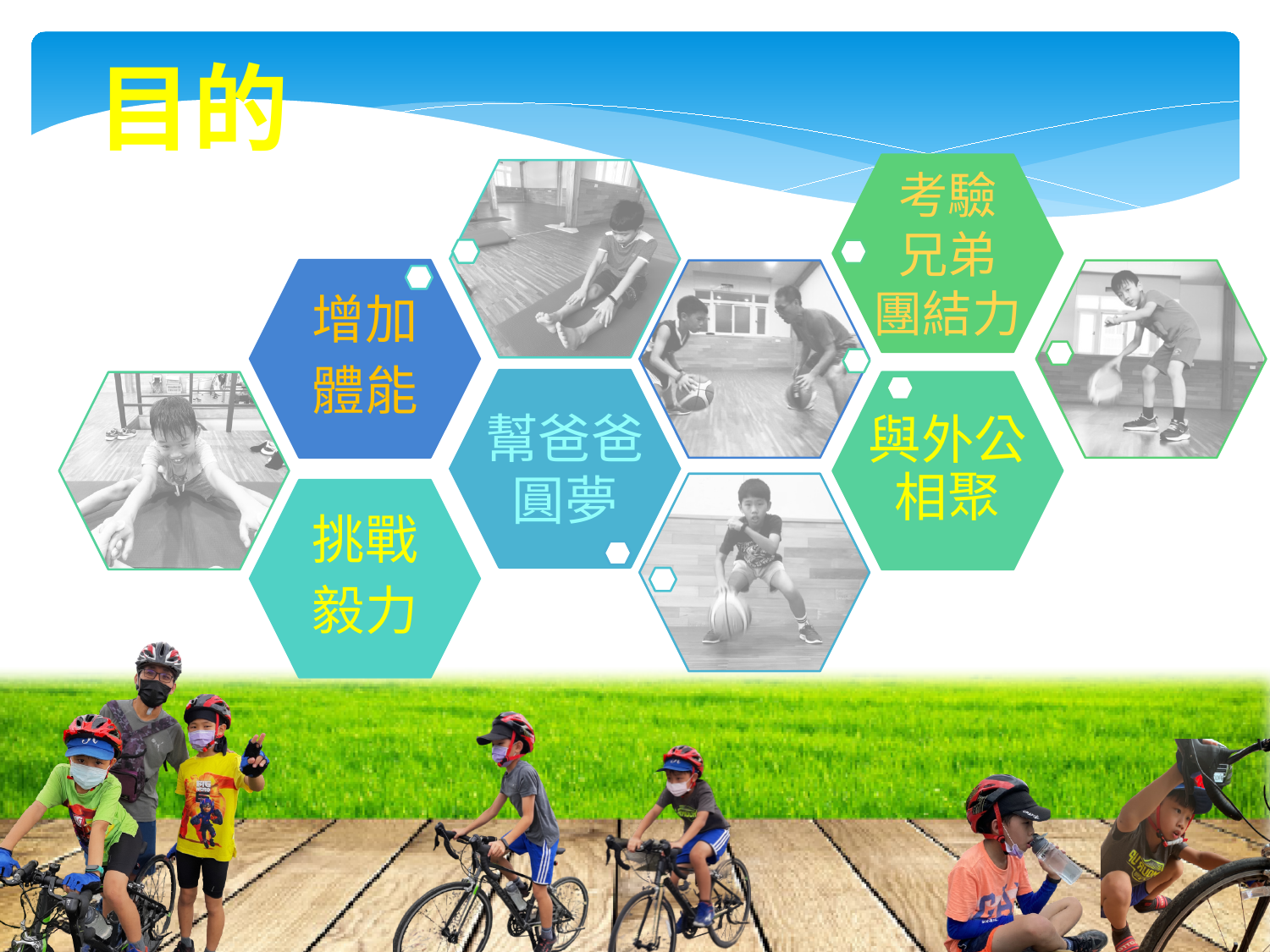

增加
體能
幫爸爸圓夢
挑戰
毅力
與外公相聚
考驗
兄弟
團結力
目的